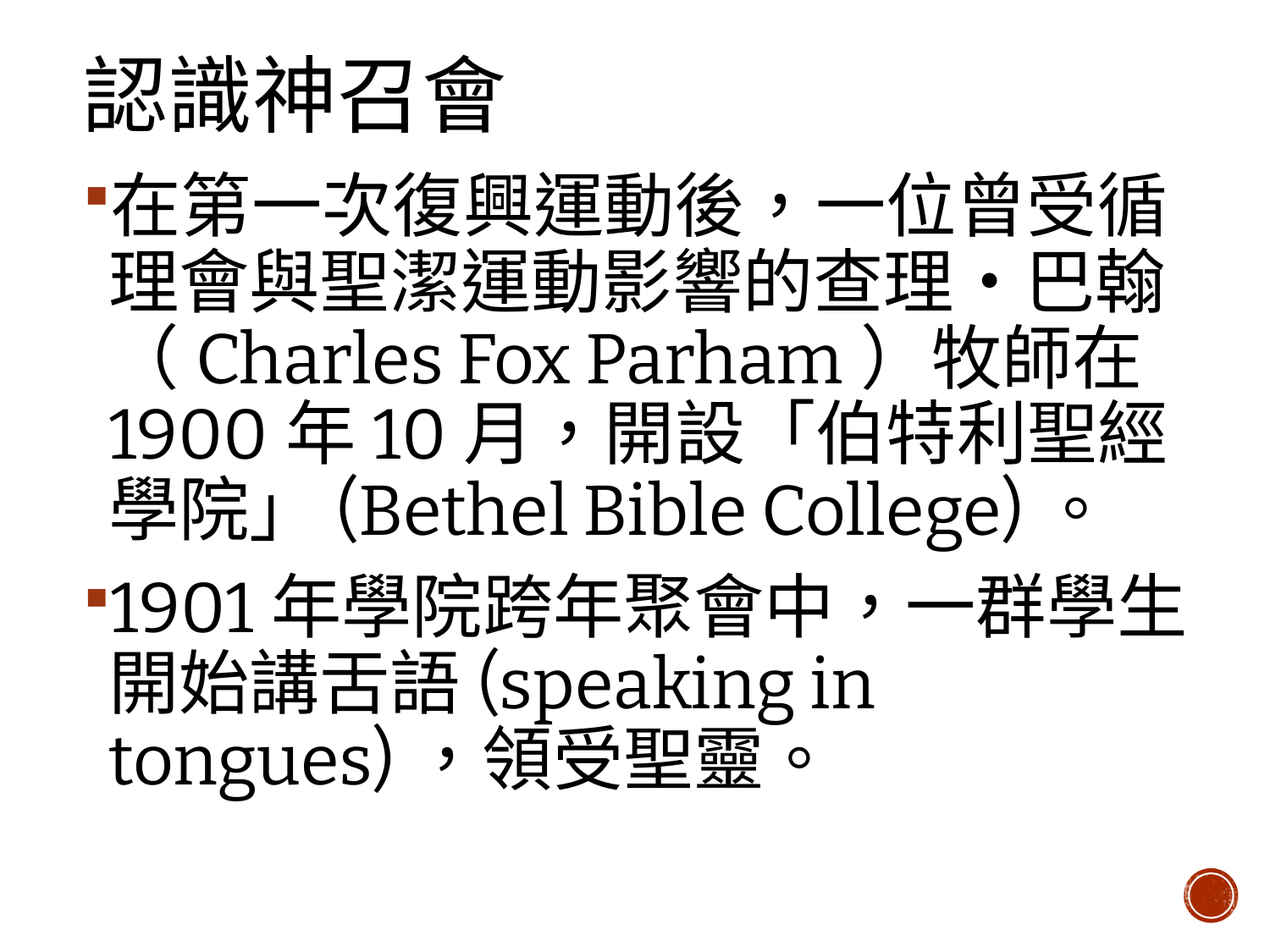

# 認識神召會
在第一次復興運動後，一位曾受循理會與聖潔運動影響的查理‧巴翰（Charles Fox Parham）牧師在1900年10月，開設「伯特利聖經學院」(Bethel Bible College)。
1901年學院跨年聚會中，一群學生開始講舌語(speaking in tongues)，領受聖靈。